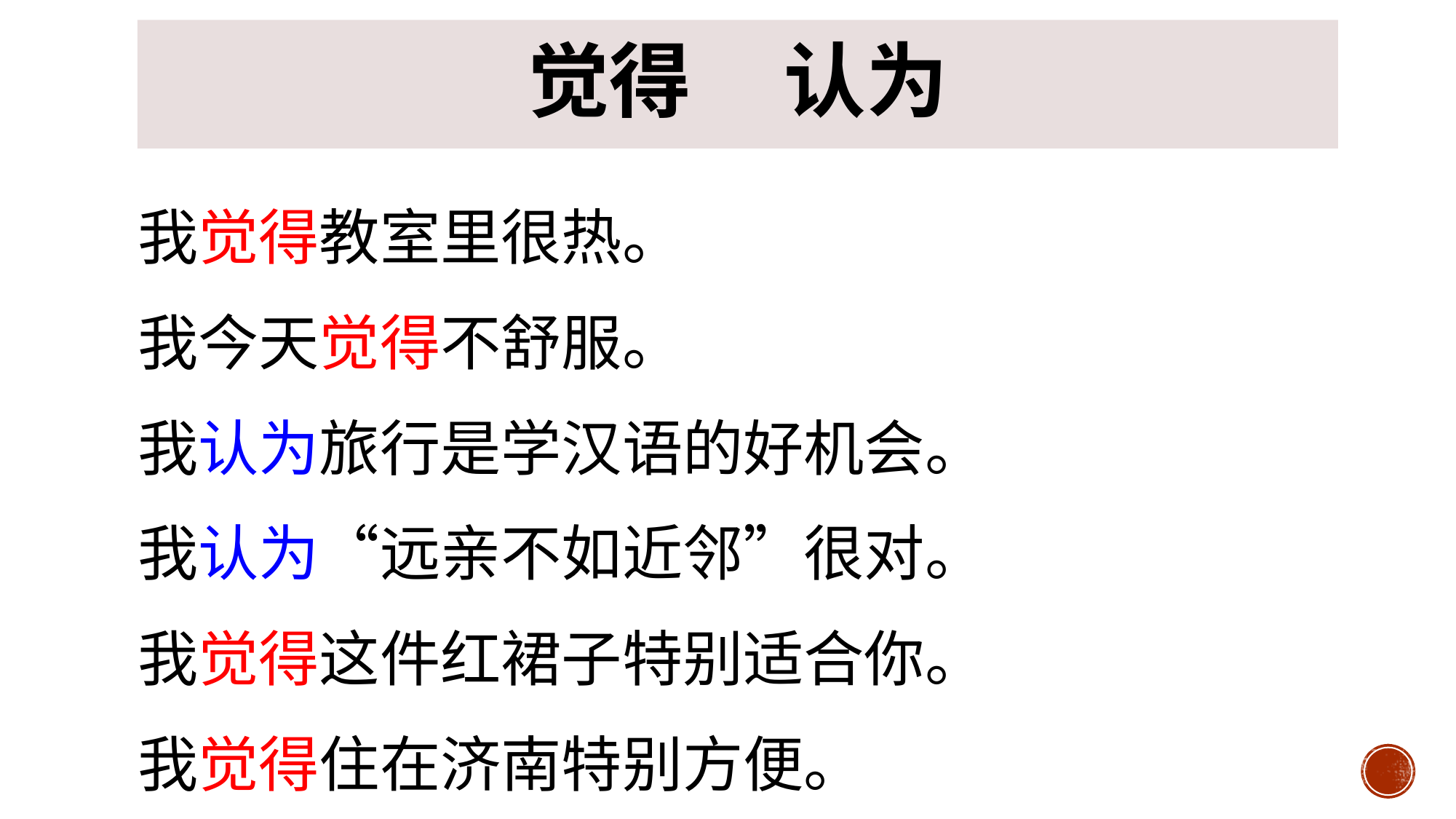

# 觉得     认为
我觉得教室里很热。
我今天觉得不舒服。
我认为旅行是学汉语的好机会。
我认为“远亲不如近邻”很对。
我觉得这件红裙子特别适合你。
我觉得住在济南特别方便。